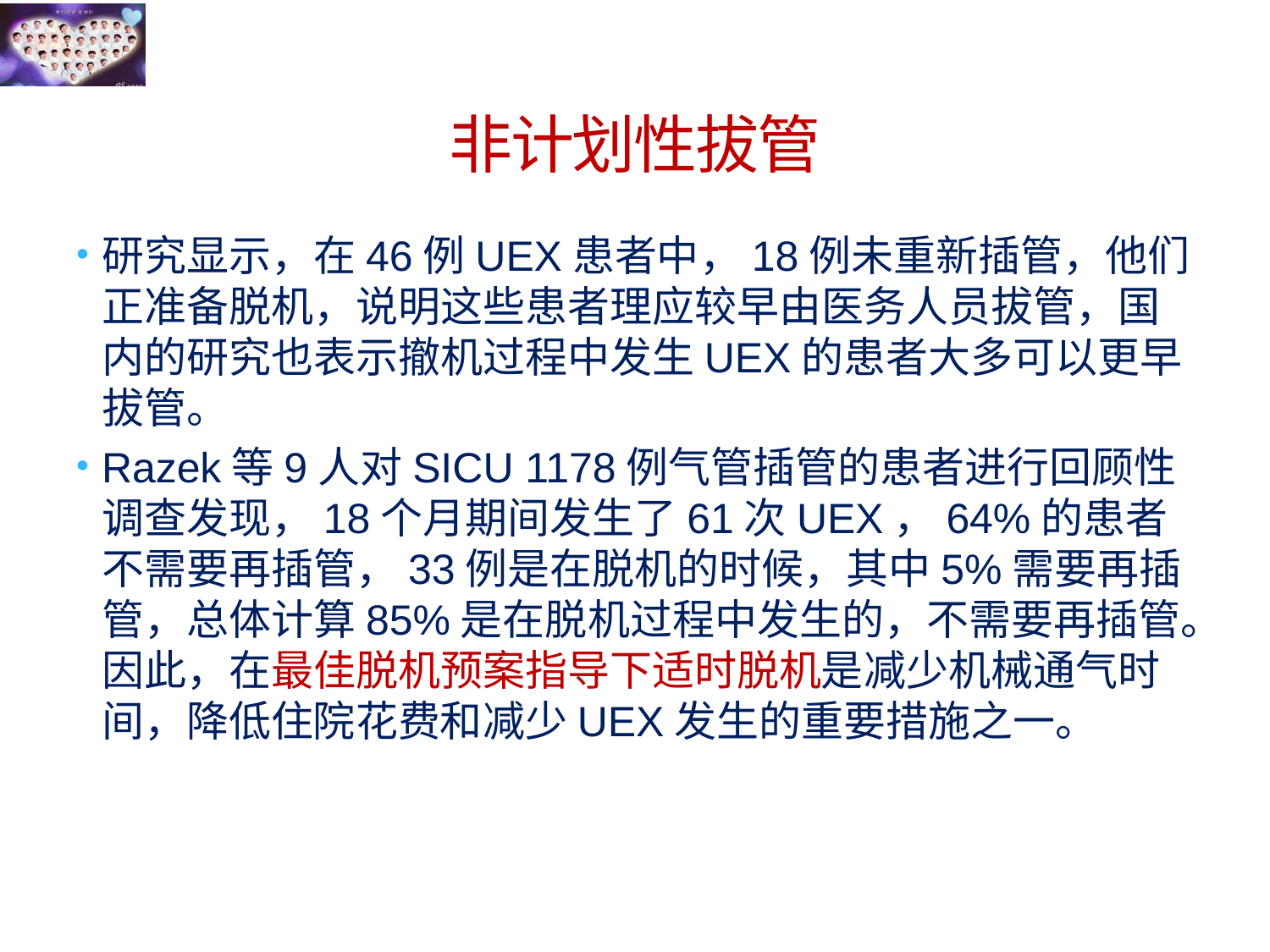

# 非计划性拔管
研究显示，在46例UEX患者中，18例未重新插管，他们正准备脱机，说明这些患者理应较早由医务人员拔管，国内的研究也表示撤机过程中发生UEX的患者大多可以更早拔管。
Razek等9人对SICU 1178例气管插管的患者进行回顾性调查发现，18个月期间发生了61次UEX，64%的患者不需要再插管，33例是在脱机的时候，其中5%需要再插管，总体计算85%是在脱机过程中发生的，不需要再插管。因此，在最佳脱机预案指导下适时脱机是减少机械通气时间，降低住院花费和减少UEX发生的重要措施之一。